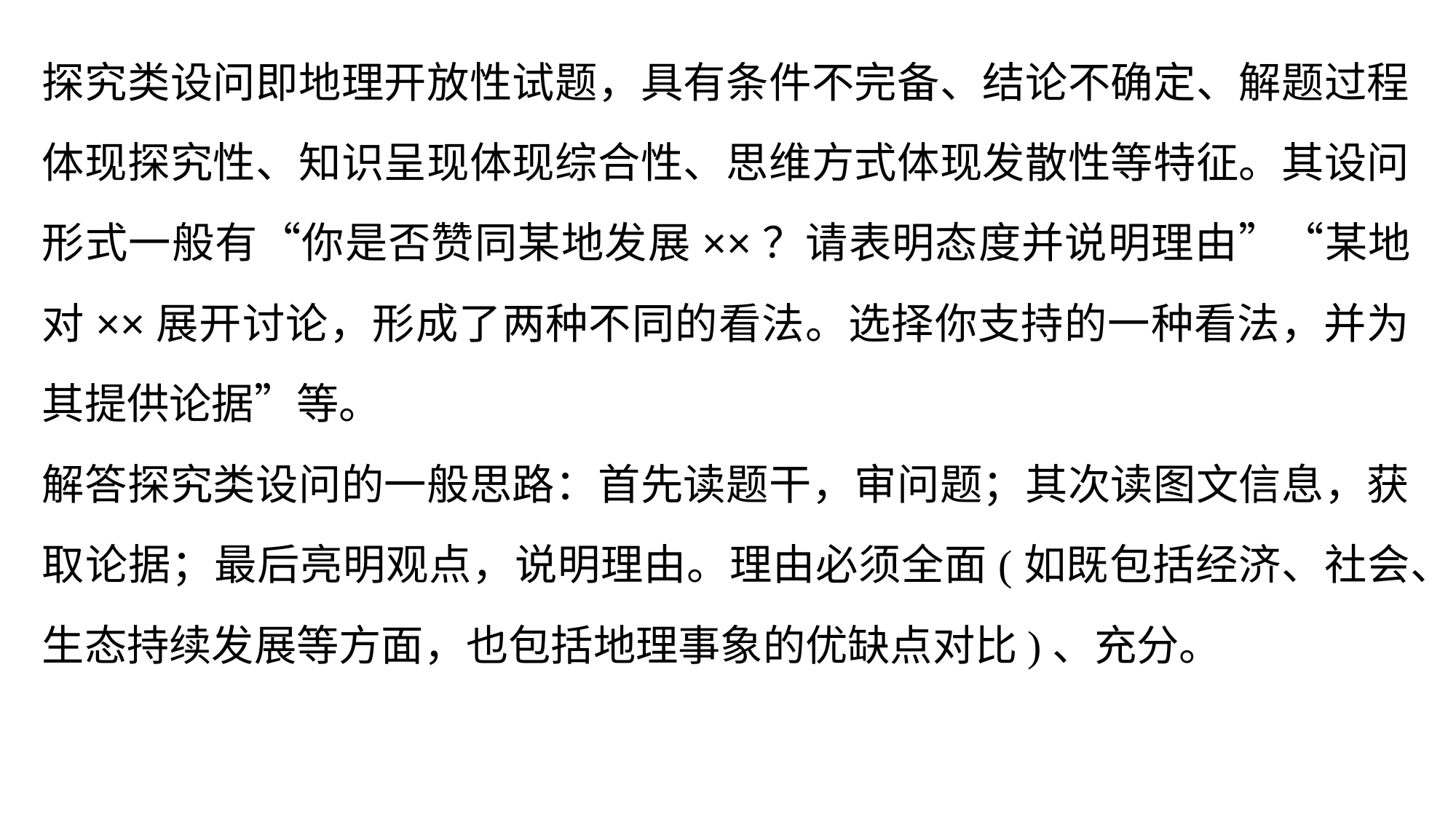

探究类设问即地理开放性试题，具有条件不完备、结论不确定、解题过程体现探究性、知识呈现体现综合性、思维方式体现发散性等特征。其设问形式一般有“你是否赞同某地发展××？请表明态度并说明理由”“某地对××展开讨论，形成了两种不同的看法。选择你支持的一种看法，并为其提供论据”等。
解答探究类设问的一般思路：首先读题干，审问题；其次读图文信息，获取论据；最后亮明观点，说明理由。理由必须全面(如既包括经济、社会、生态持续发展等方面，也包括地理事象的优缺点对比)、充分。